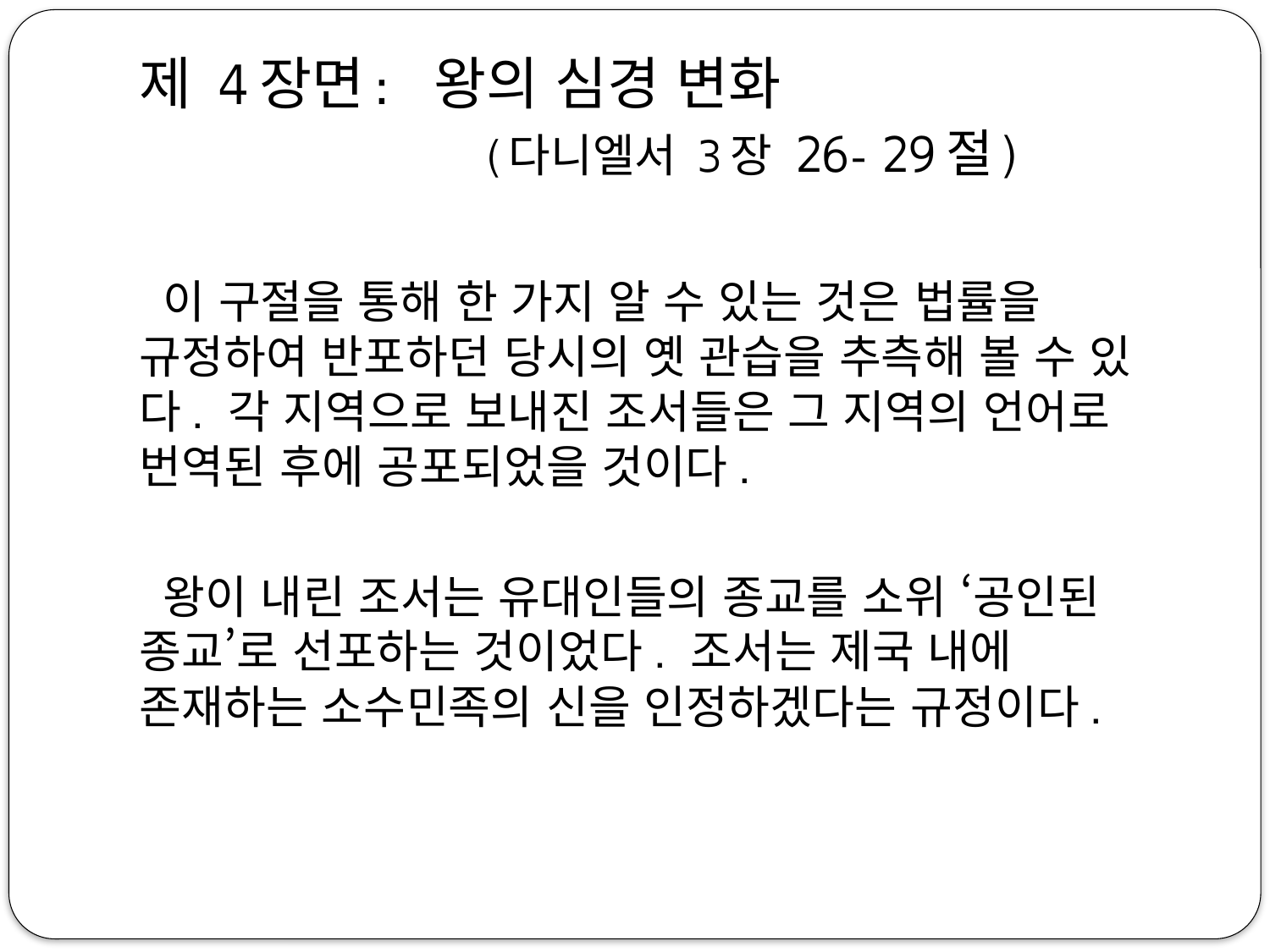

# 제 4장면:  왕의 심경 변화 (다니엘서 3장 26- 29절)

 이 구절을 통해 한 가지 알 수 있는 것은 법률을 규정하여 반포하던 당시의 옛 관습을 추측해 볼 수 있다. 각 지역으로 보내진 조서들은 그 지역의 언어로 번역된 후에 공포되었을 것이다.

 왕이 내린 조서는 유대인들의 종교를 소위 ‘공인된 종교’로 선포하는 것이었다. 조서는 제국 내에 존재하는 소수민족의 신을 인정하겠다는 규정이다.